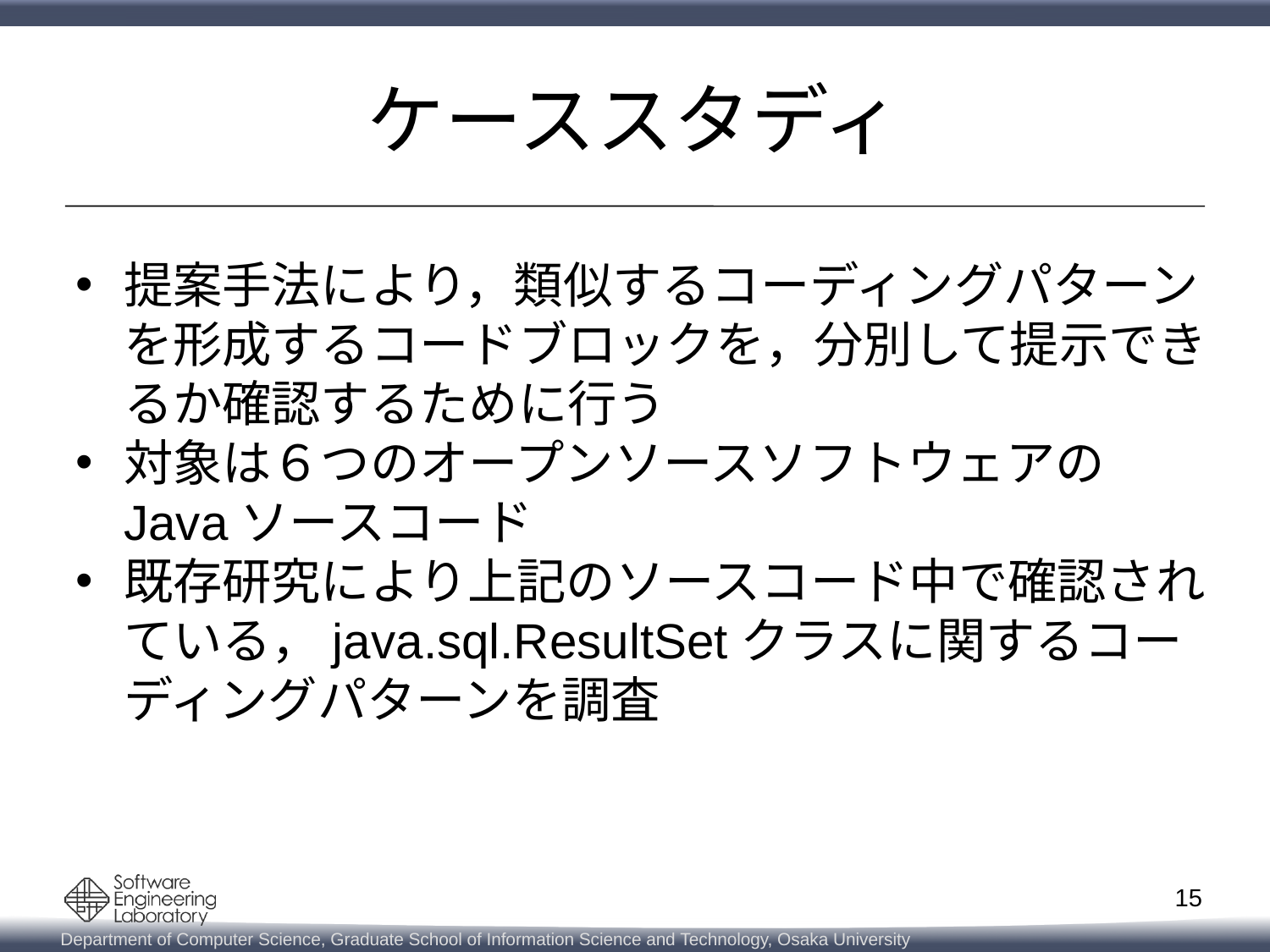

# ケーススタディ
提案手法により，類似するコーディングパターンを形成するコードブロックを，分別して提示できるか確認するために行う
対象は６つのオープンソースソフトウェアのJavaソースコード
既存研究により上記のソースコード中で確認されている，java.sql.ResultSetクラスに関するコーディングパターンを調査

15